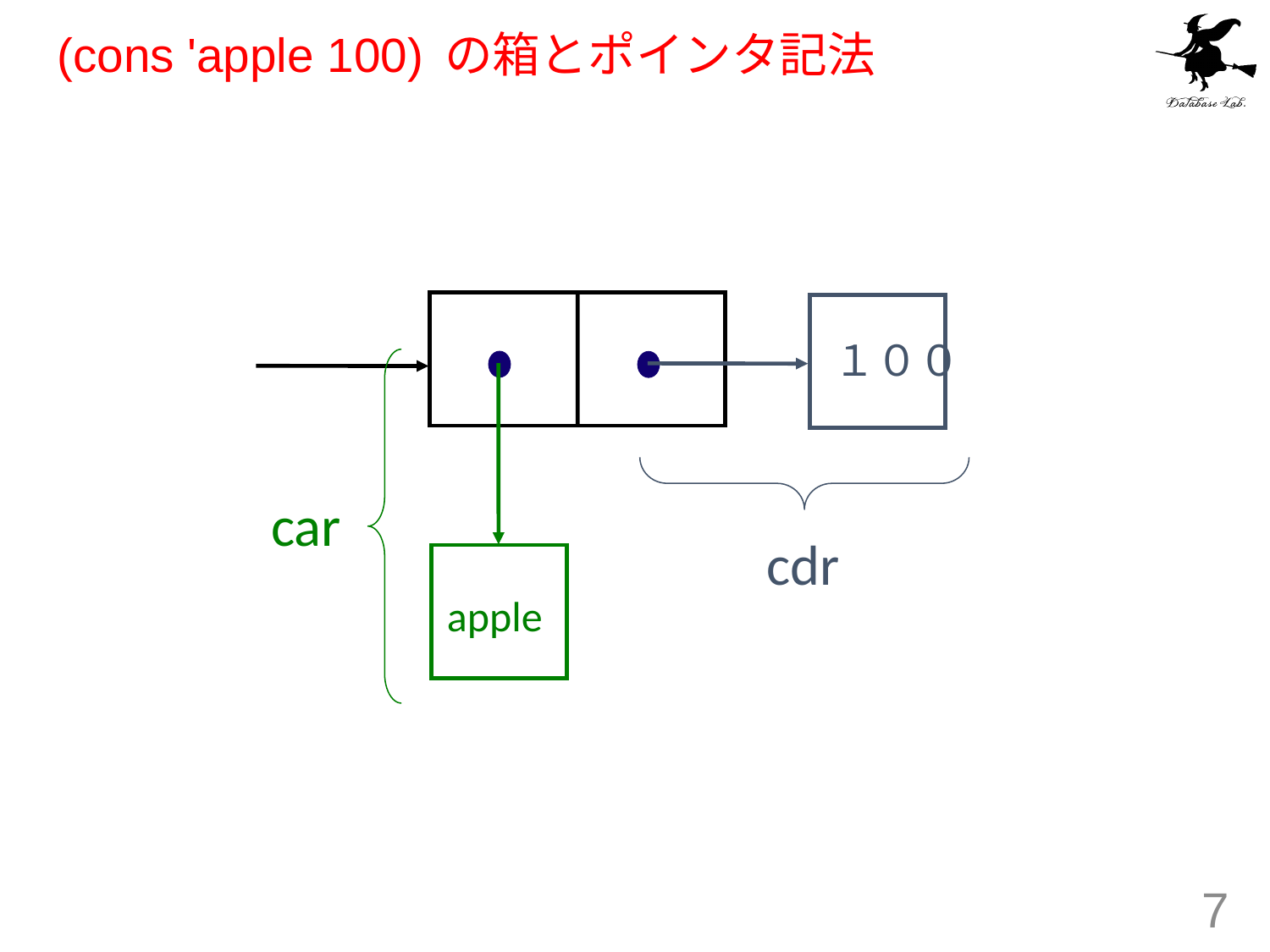

# (cons 'apple 100) の箱とポインタ記法

１００

car
cdr

apple
7